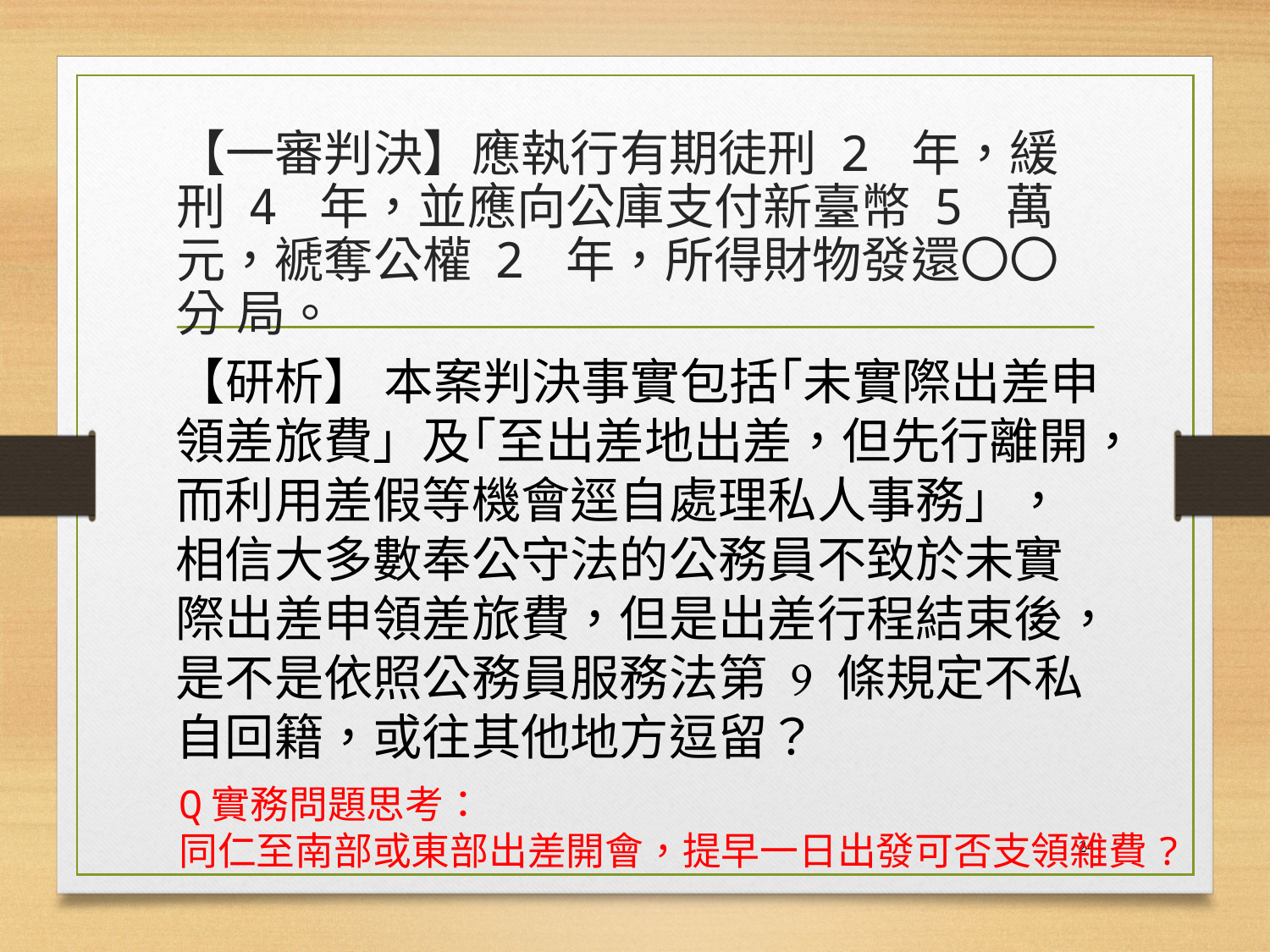

# 【一審判決】應執行有期徒刑 2 年，緩刑 4 年，並應向公庫支付新臺幣 5 萬元，褫奪公權 2 年，所得財物發還〇〇分 局。
【研析】 本案判決事實包括｢未實際出差申領差旅費」及｢至出差地出差，但先行離開，而利用差假等機會逕自處理私人事務」，相信大多數奉公守法的公務員不致於未實際出差申領差旅費，但是出差行程結束後，是不是依照公務員服務法第 9 條規定不私自回籍，或往其他地方逗留？
Q實務問題思考：
同仁至南部或東部出差開會，提早一日出發可否支領雜費?
24